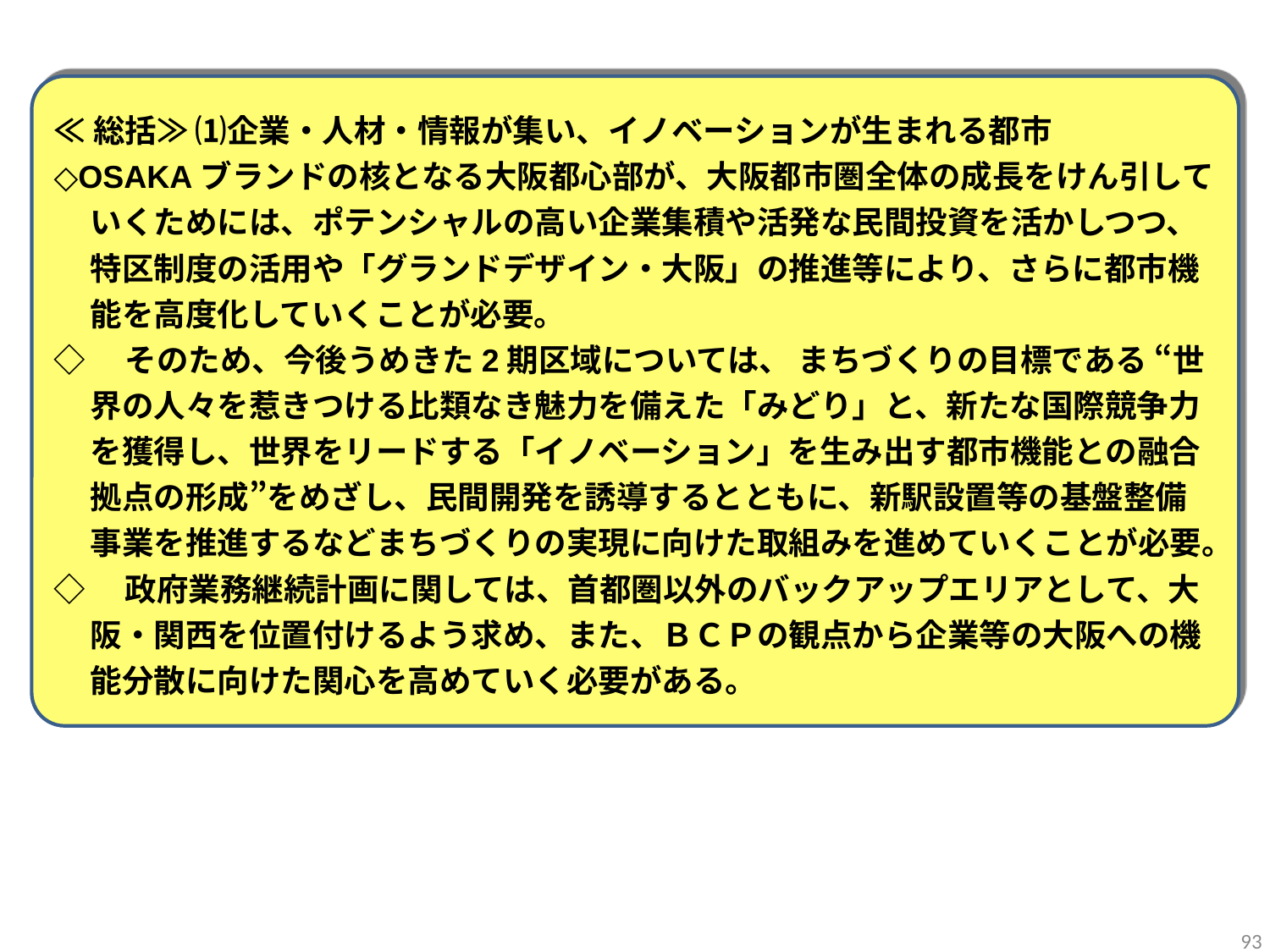

≪総括≫ ⑴企業・人材・情報が集い、イノベーションが生まれる都市
◇OSAKAブランドの核となる大阪都心部が、大阪都市圏全体の成長をけん引していくためには、ポテンシャルの高い企業集積や活発な民間投資を活かしつつ、特区制度の活用や「グランドデザイン・大阪」の推進等により、さらに都市機能を高度化していくことが必要。
◇　そのため、今後うめきた2期区域については、 まちづくりの目標である “世界の人々を惹きつける比類なき魅力を備えた「みどり」と、新たな国際競争力を獲得し、世界をリードする「イノベーション」を生み出す都市機能との融合拠点の形成”をめざし、民間開発を誘導するとともに、新駅設置等の基盤整備事業を推進するなどまちづくりの実現に向けた取組みを進めていくことが必要。
◇　政府業務継続計画に関しては、首都圏以外のバックアップエリアとして、大阪・関西を位置付けるよう求め、また、ＢＣＰの観点から企業等の大阪への機能分散に向けた関心を高めていく必要がある。
93